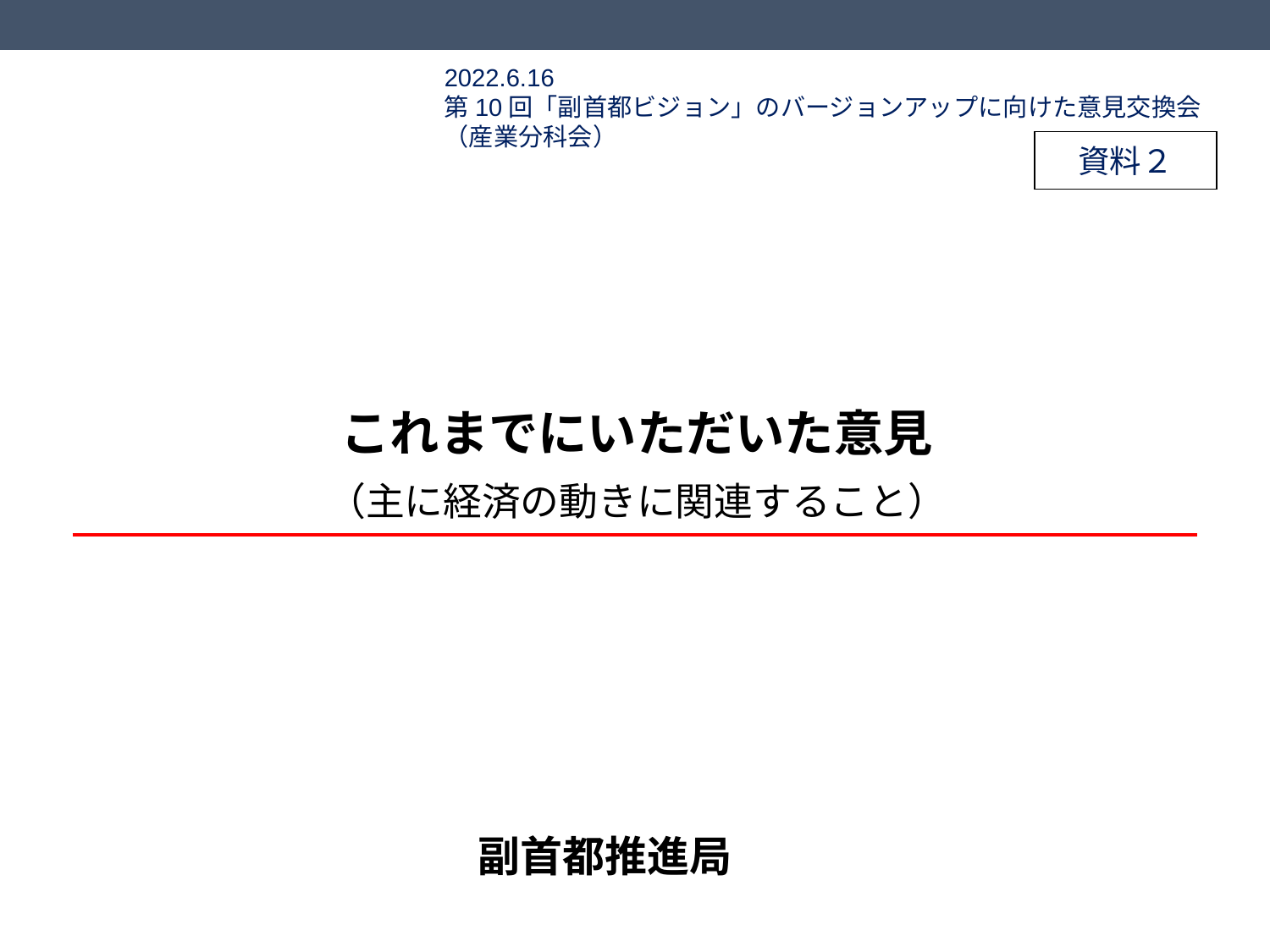

2022.6.16
第10回「副首都ビジョン」のバージョンアップに向けた意見交換会（産業分科会）
資料２
# これまでにいただいた意見 （主に経済の動きに関連すること）

副首都推進局